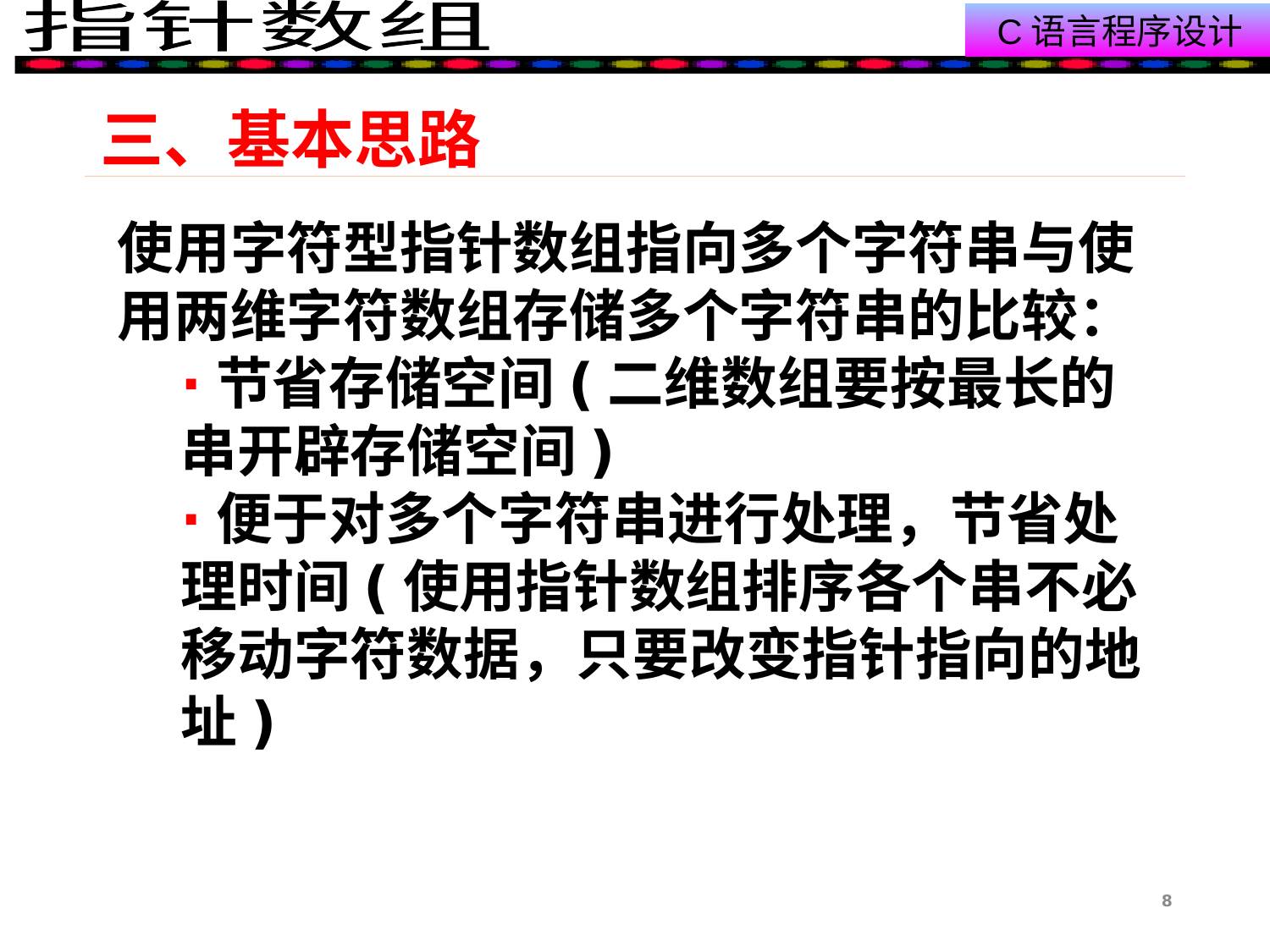

# 三、基本思路
使用字符型指针数组指向多个字符串与使用两维字符数组存储多个字符串的比较：
·节省存储空间(二维数组要按最长的串开辟存储空间)
·便于对多个字符串进行处理，节省处理时间(使用指针数组排序各个串不必移动字符数据，只要改变指针指向的地址)
8